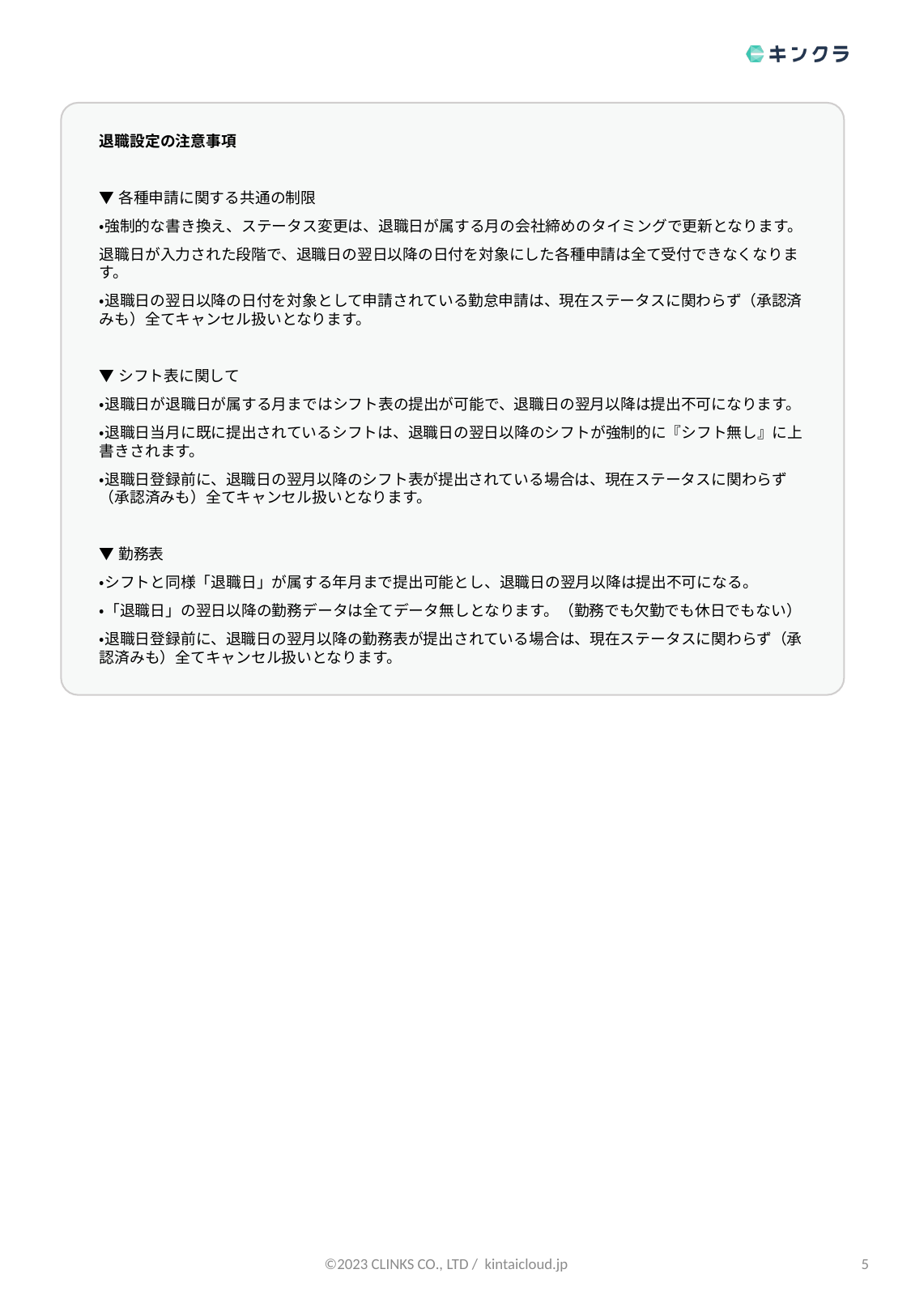

退職設定の注意事項

▼各種申請に関する共通の制限
・強制的な書き換え、ステータス変更は、退職日が属する月の会社締めのタイミングで更新となります。
退職日が入力された段階で、退職日の翌日以降の日付を対象にした各種申請は全て受付できなくなります。
・退職日の翌日以降の日付を対象として申請されている勤怠申請は、現在ステータスに関わらず（承認済みも）全てキャンセル扱いとなります。

▼シフト表に関して
・退職日が退職日が属する月まではシフト表の提出が可能で、退職日の翌月以降は提出不可になります。
・退職日当月に既に提出されているシフトは、退職日の翌日以降のシフトが強制的に『シフト無し』に上書きされます。
・退職日登録前に、退職日の翌月以降のシフト表が提出されている場合は、現在ステータスに関わらず（承認済みも）全てキャンセル扱いとなります。

▼勤務表
・シフトと同様「退職日」が属する年月まで提出可能とし、退職日の翌月以降は提出不可になる。
・「退職日」の翌日以降の勤務データは全てデータ無しとなります。（勤務でも欠勤でも休日でもない）
・退職日登録前に、退職日の翌月以降の勤務表が提出されている場合は、現在ステータスに関わらず（承認済みも）全てキャンセル扱いとなります。
5
©2023 CLINKS CO., LTD /  kintaicloud.jp